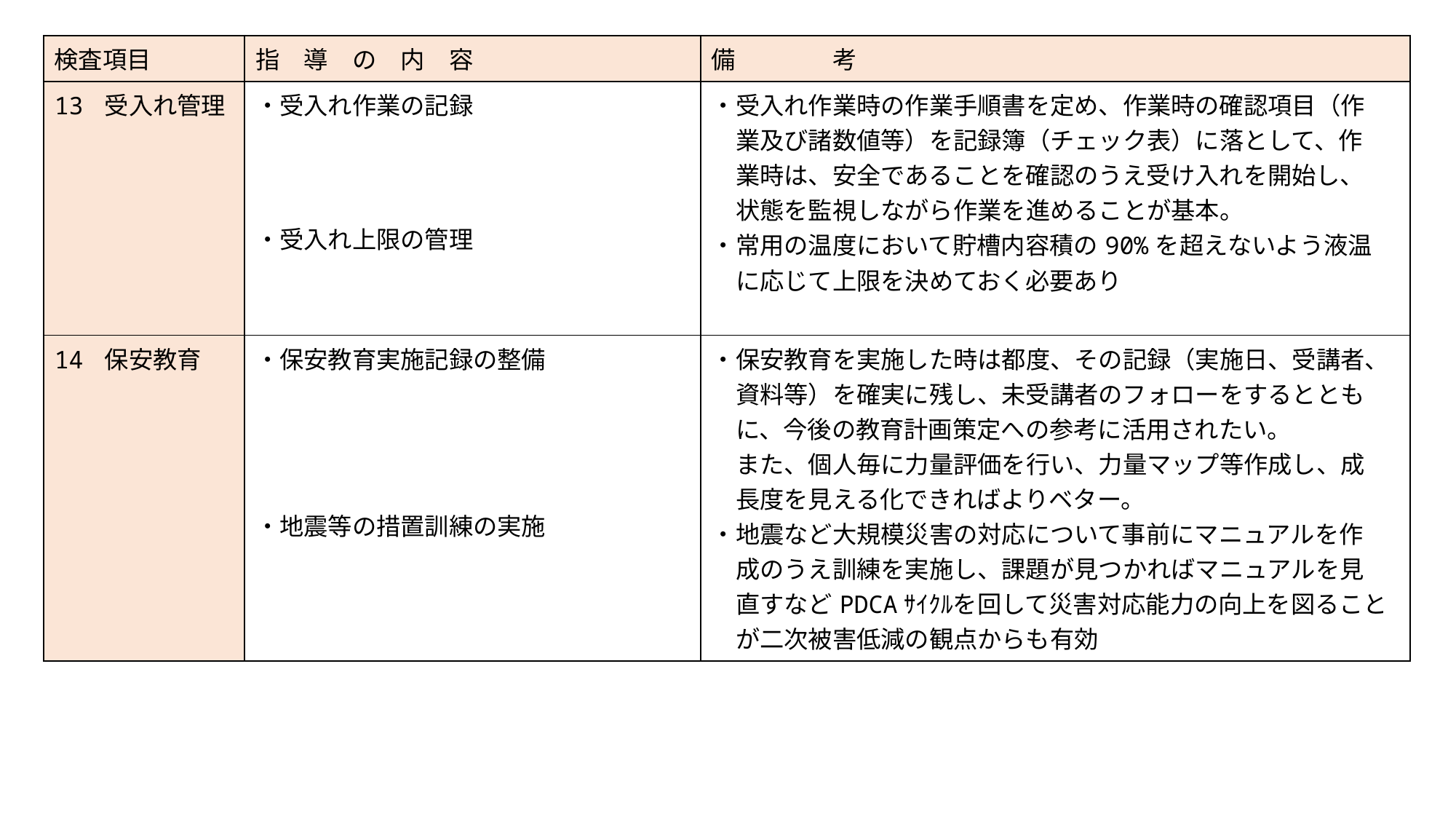

| 検査項目 | 指　導　の　内　容 | 備　　　　考 |
| --- | --- | --- |
| 13 受入れ管理 | ・受入れ作業の記録 ・受入れ上限の管理 | ・受入れ作業時の作業手順書を定め、作業時の確認項目（作 　業及び諸数値等）を記録簿（チェック表）に落として、作 　業時は、安全であることを確認のうえ受け入れを開始し、　 　状態を監視しながら作業を進めることが基本。 ・常用の温度において貯槽内容積の90%を超えないよう液温　 　に応じて上限を決めておく必要あり |
| 14 保安教育 | ・保安教育実施記録の整備 ・地震等の措置訓練の実施 | ・保安教育を実施した時は都度、その記録（実施日、受講者、 　資料等）を確実に残し、未受講者のフォローをするととも 　に、今後の教育計画策定への参考に活用されたい。 　また、個人毎に力量評価を行い、力量マップ等作成し、成 　長度を見える化できればよりベター。 ・地震など大規模災害の対応について事前にマニュアルを作 　成のうえ訓練を実施し、課題が見つかればマニュアルを見 　直すなどPDCAｻｲｸﾙを回して災害対応能力の向上を図ること 　が二次被害低減の観点からも有効 |